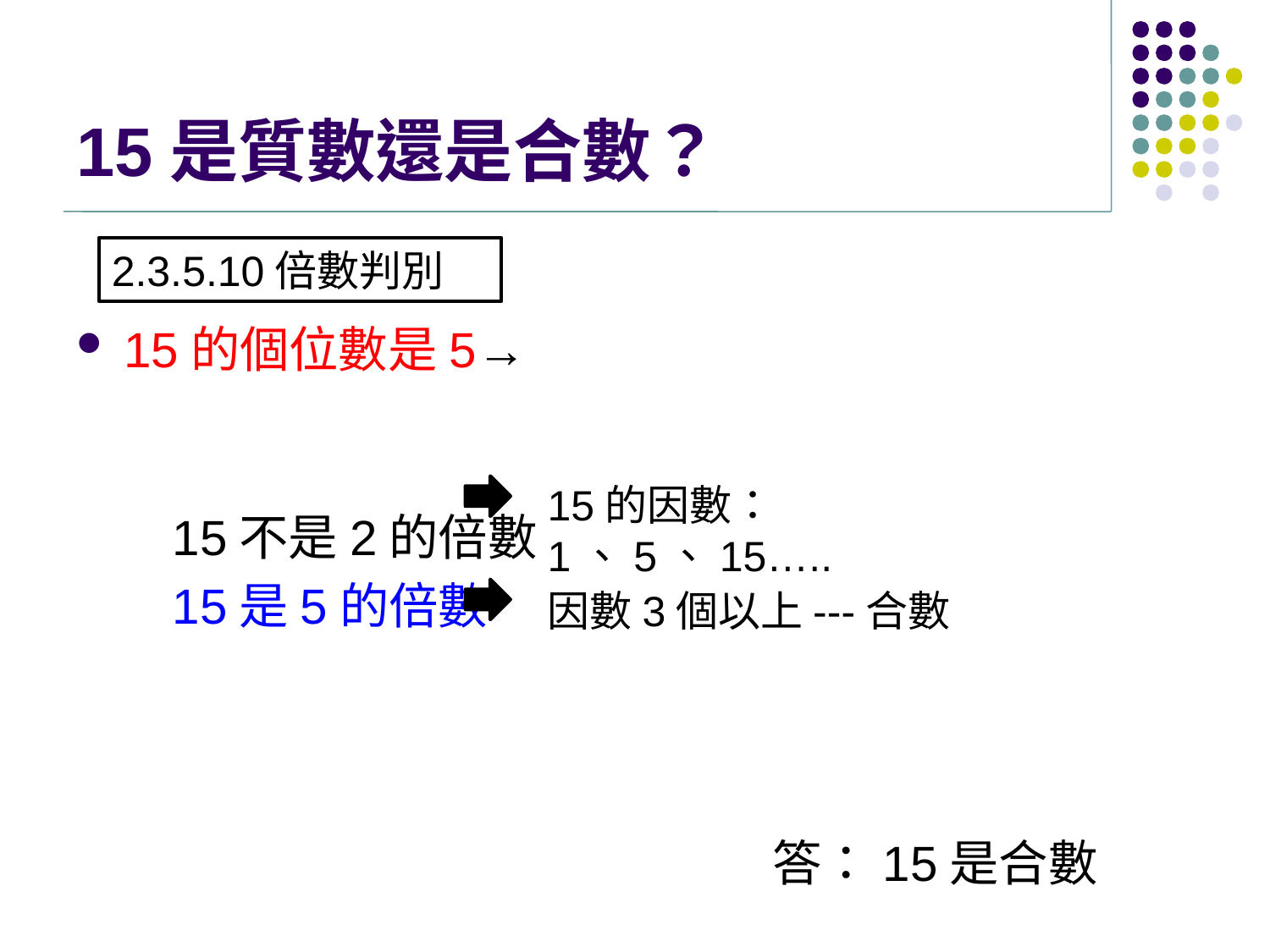

# 15是質數還是合數？
2.3.5.10倍數判別

15的個位數是5→
       15不是2的倍數
       15是5的倍數

15的因數：1、5、15…..

因數3個以上---合數

答：15是合數